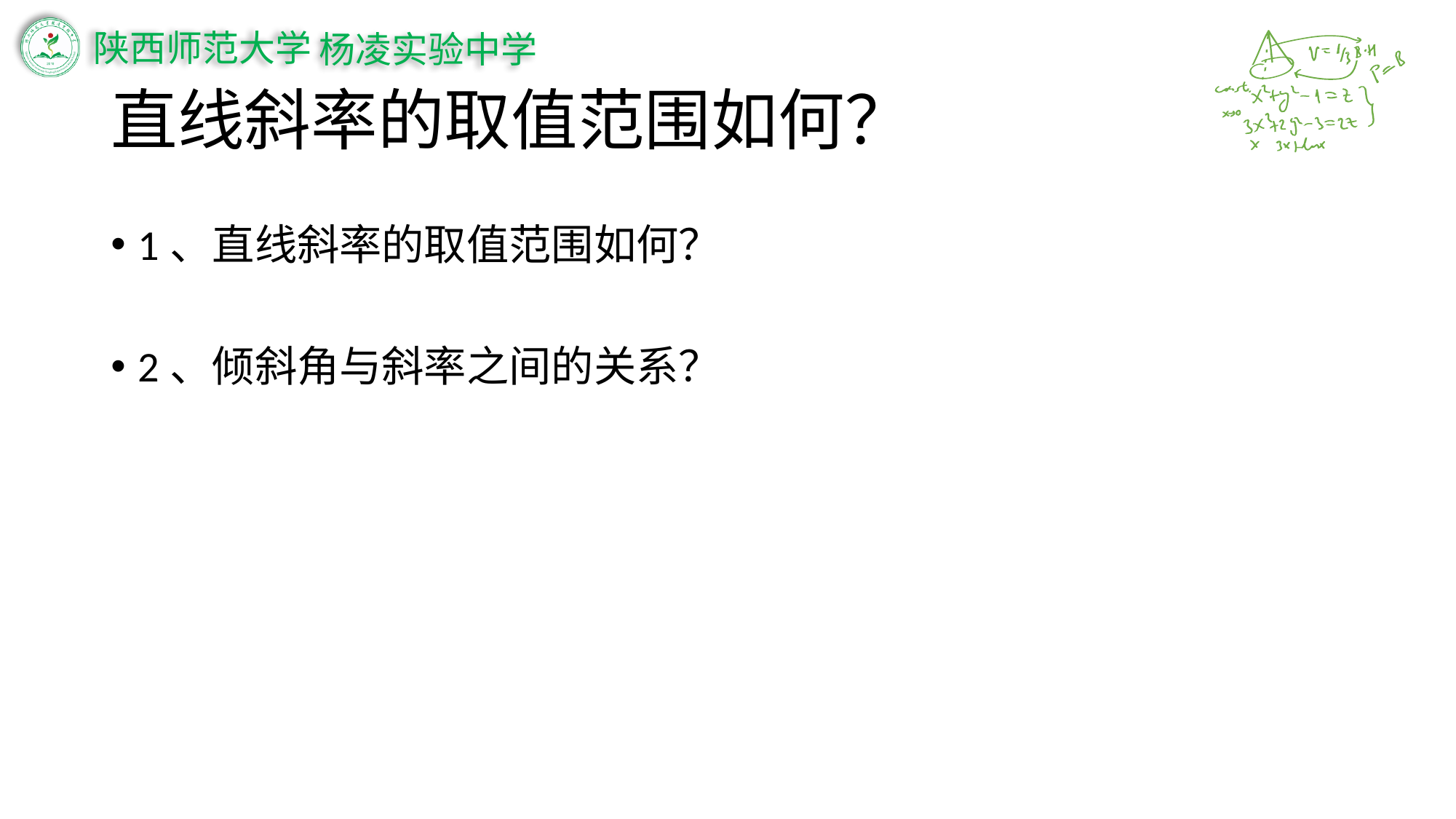

# 直线斜率的取值范围如何？
1、直线斜率的取值范围如何？

2、倾斜角与斜率之间的关系？